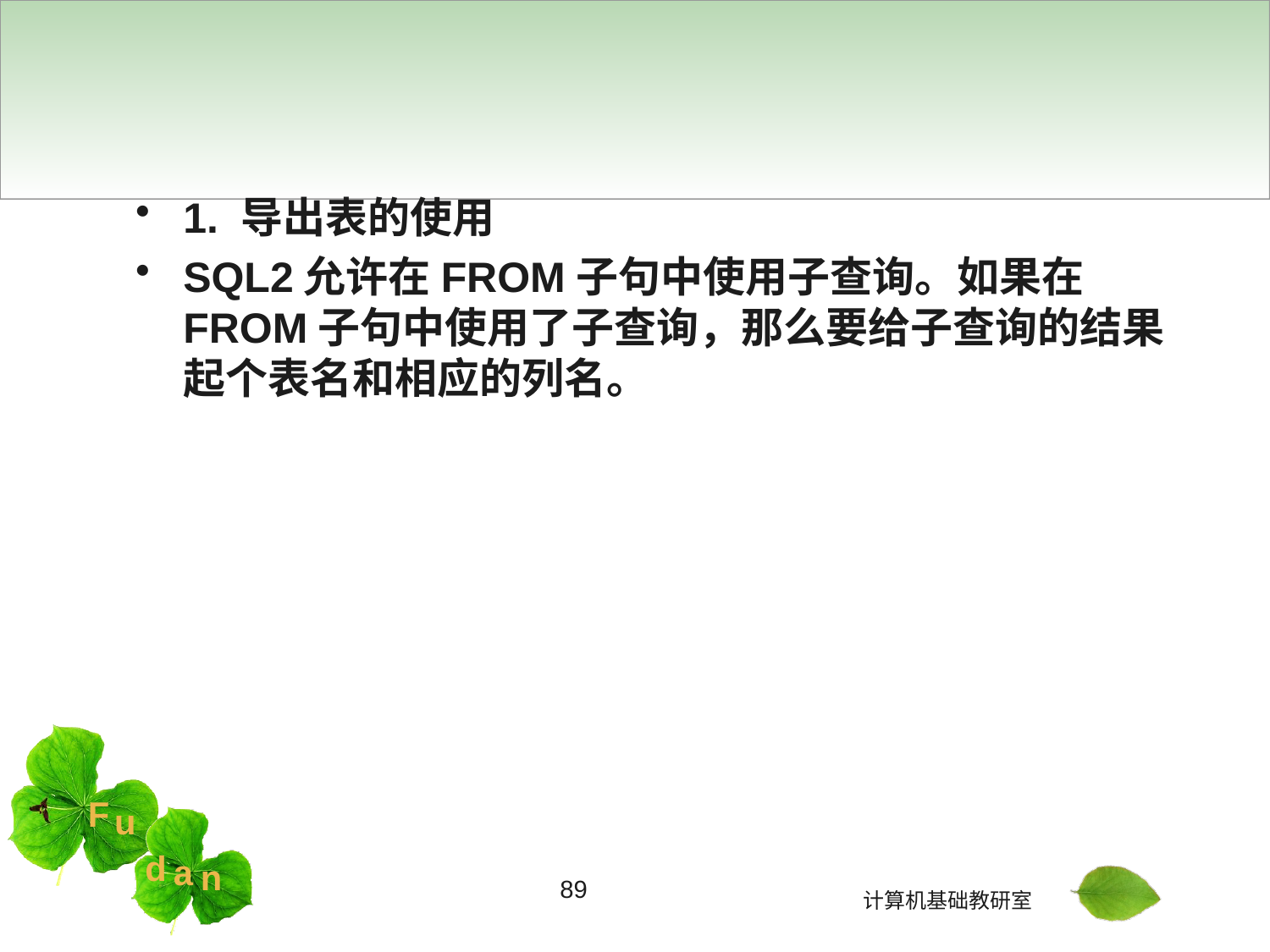

#
1. 导出表的使用
SQL2允许在FROM子句中使用子查询。如果在FROM子句中使用了子查询，那么要给子查询的结果起个表名和相应的列名。

89